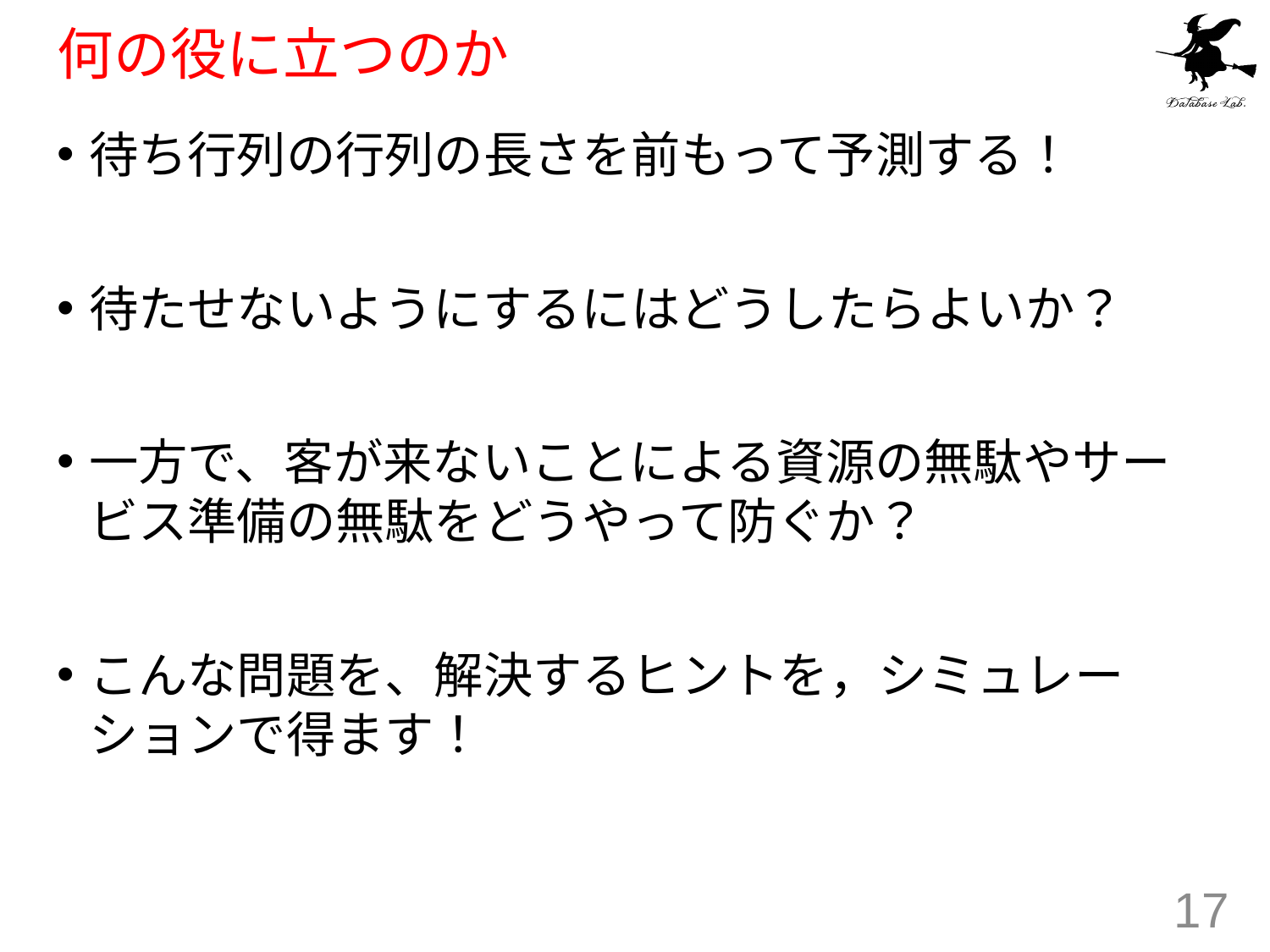

# 何の役に立つのか
待ち行列の行列の長さを前もって予測する！

待たせないようにするにはどうしたらよいか？

一方で、客が来ないことによる資源の無駄やサービス準備の無駄をどうやって防ぐか？

こんな問題を、解決するヒントを，シミュレーションで得ます！

17